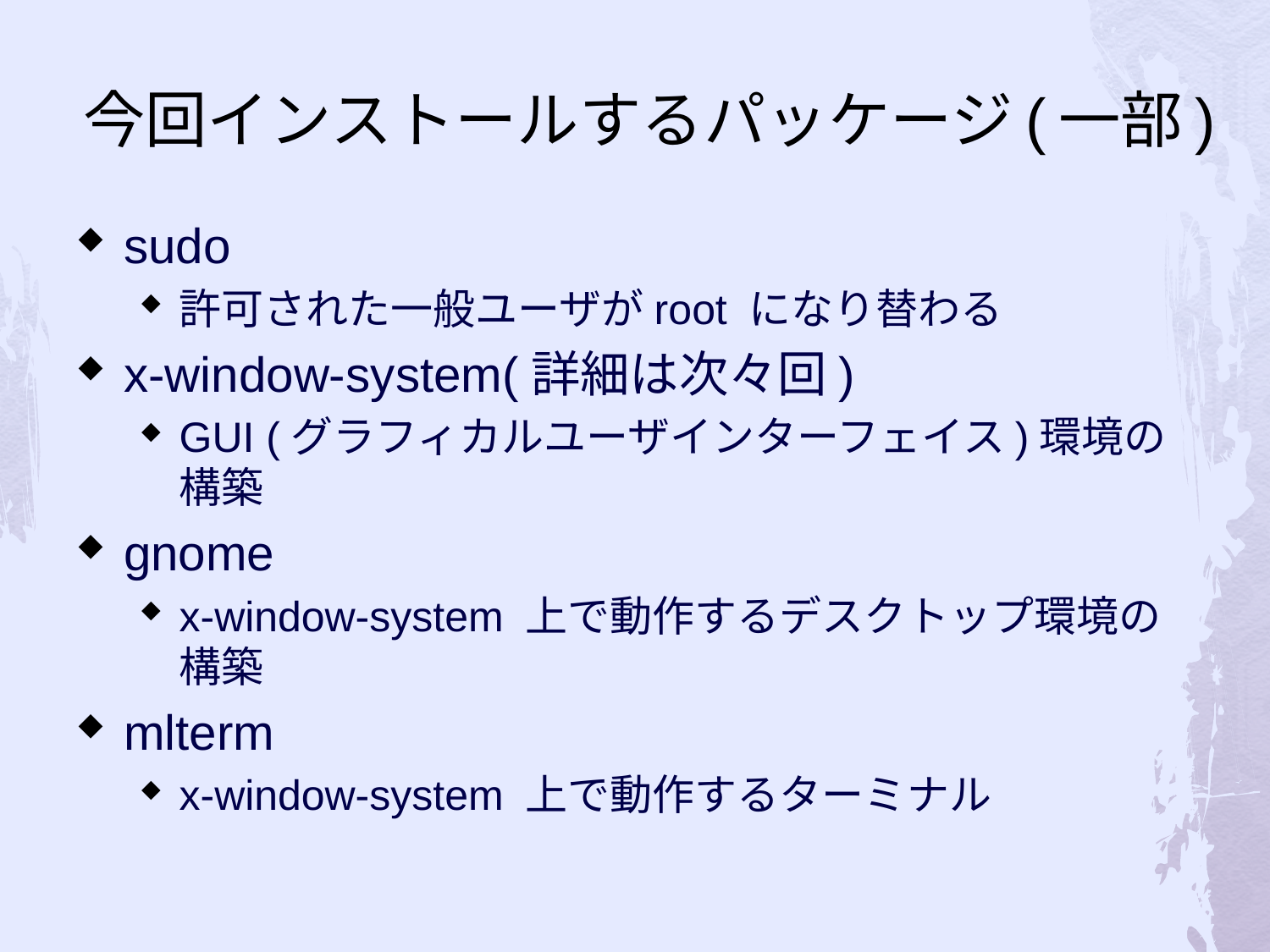

# 今回インストールするパッケージ(一部)
sudo
許可された一般ユーザがroot になり替わる
x-window-system(詳細は次々回)
GUI (グラフィカルユーザインターフェイス)環境の構築
gnome
x-window-system 上で動作するデスクトップ環境の構築
mlterm
x-window-system 上で動作するターミナル